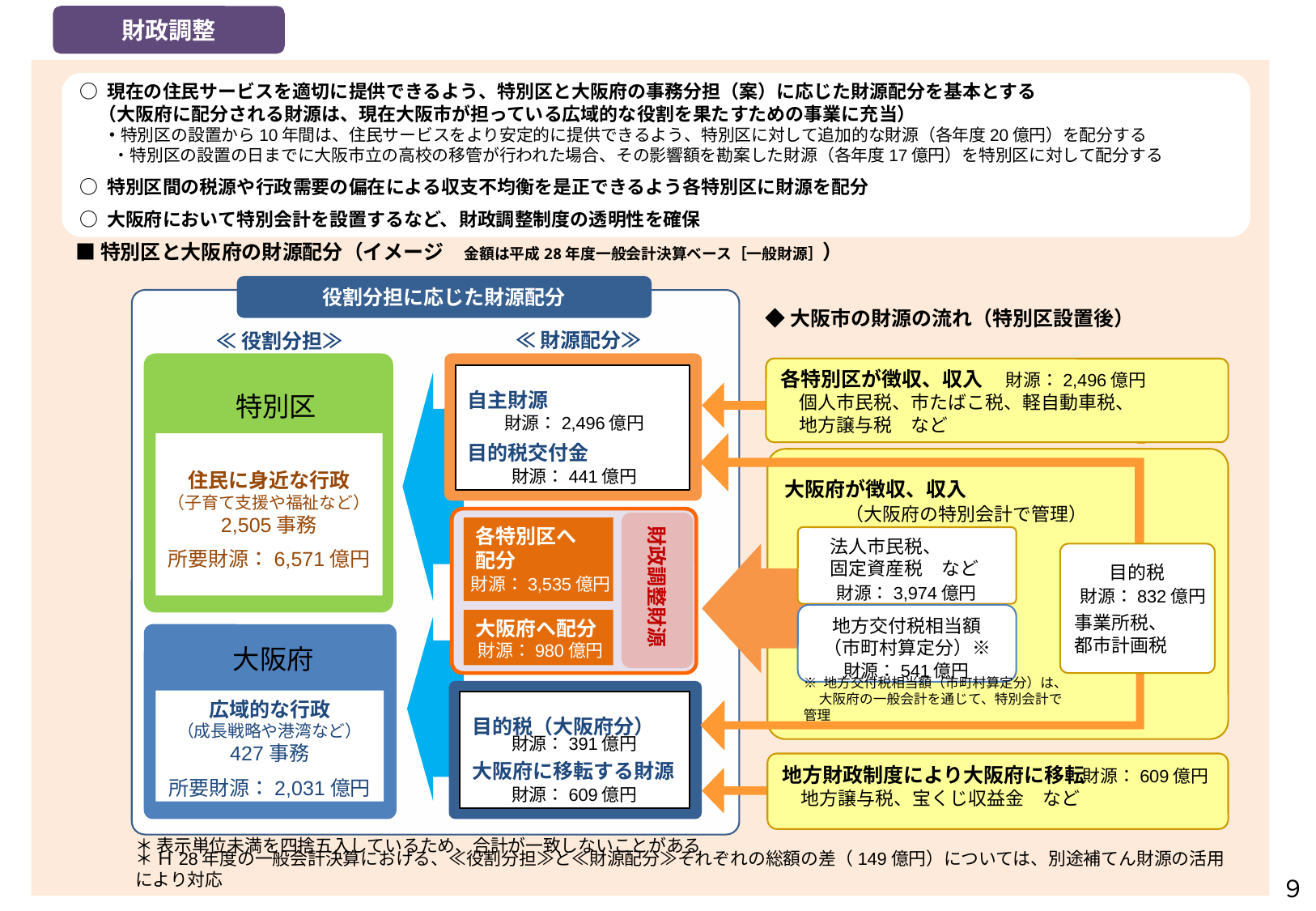

財政調整

○ 現在の住民サービスを適切に提供できるよう、特別区と大阪府の事務分担（案）に応じた財源配分を基本とする
　（大阪府に配分される財源は、現在大阪市が担っている広域的な役割を果たすための事業に充当）
　  ・特別区の設置から10年間は、住民サービスをより安定的に提供できるよう、特別区に対して追加的な財源（各年度20億円）を配分する
　　・特別区の設置の日までに大阪市立の高校の移管が行われた場合、その影響額を勘案した財源（各年度17億円）を特別区に対して配分する

○ 特別区間の税源や行政需要の偏在による収支不均衡を是正できるよう各特別区に財源を配分

○ 大阪府において特別会計を設置するなど、財政調整制度の透明性を確保

　■ 特別区と大阪府の財源配分（イメージ　金額は平成28年度一般会計決算ベース［一般財源］）

役割分担に応じた財源配分
◆大阪市の財源の流れ（特別区設置後）

≪財源配分≫
≪役割分担≫

各特別区が徴収、収入
　個人市民税、市たばこ税、軽自動車税、
　地方譲与税　など
財源：2,496億円
自主財源

目的税交付金

特別区
財源：2,496億円

住民に身近な行政
（子育て支援や福祉など）
2,505事務
所要財源：6,571億円

大阪府が徴収、収入
　　　（大阪府の特別会計で管理）

財源：441億円

財政調整財源

各特別区へ
配分
　法人市民税、
　固定資産税　など
目的税

事業所税、
都市計画税

財源：3,535億円

財源：3,974億円

財源：832億円
地方交付税相当額
（市町村算定分）※
大阪府へ配分

大阪府
財源：980億円
財源：541億円
※ 地方交付税相当額（市町村算定分）は、
    大阪府の一般会計を通じて、特別会計で管理

広域的な行政
（成長戦略や港湾など）
427事務
所要財源：2,031億円

目的税（大阪府分）

大阪府に移転する財源
財源：391億円
地方財政制度により大阪府に移転
　地方譲与税、宝くじ収益金　など
財源：609億円
財源：609億円

＊ 表示単位未満を四捨五入しているため、合計が一致しないことがある
＊ Ｈ28年度の一般会計決算における、≪役割分担≫と≪財源配分≫それぞれの総額の差（149億円）については、別途補てん財源の活用により対応
９